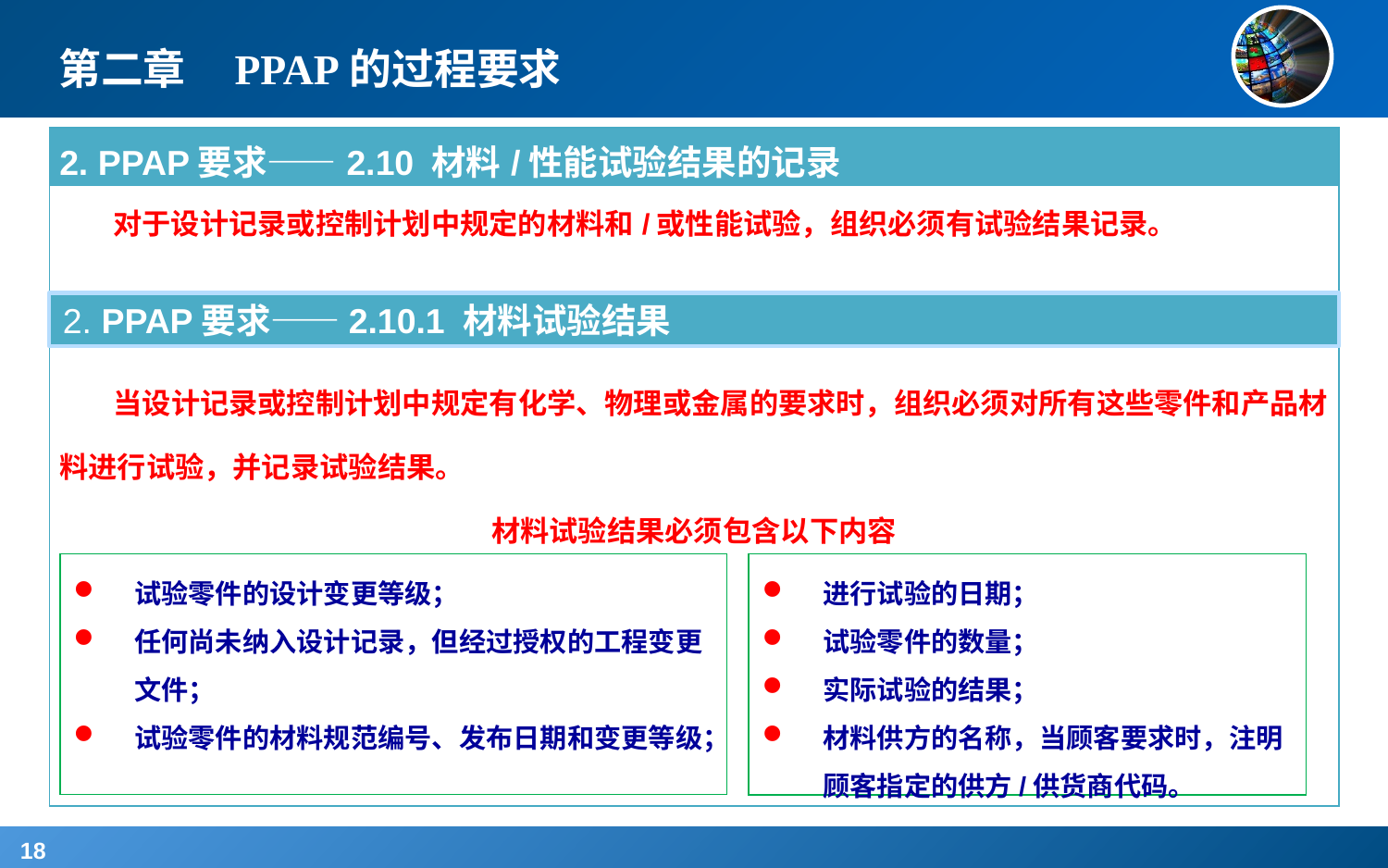

# 第二章    PPAP的过程要求
| 2. PPAP要求——2.10 材料/性能试验结果的记录 |
| --- |
| 对于设计记录或控制计划中规定的材料和/或性能试验，组织必须有试验结果记录。 当设计记录或控制计划中规定有化学、物理或金属的要求时，组织必须对所有这些零件和产品材料进行试验，并记录试验结果。 材料试验结果必须包含以下内容 |
2. PPAP要求——2.10.1 材料试验结果
试验零件的设计变更等级；
任何尚未纳入设计记录，但经过授权的工程变更文件；
试验零件的材料规范编号、发布日期和变更等级；
进行试验的日期；
试验零件的数量；
实际试验的结果；
材料供方的名称，当顾客要求时，注明顾客指定的供方/供货商代码。